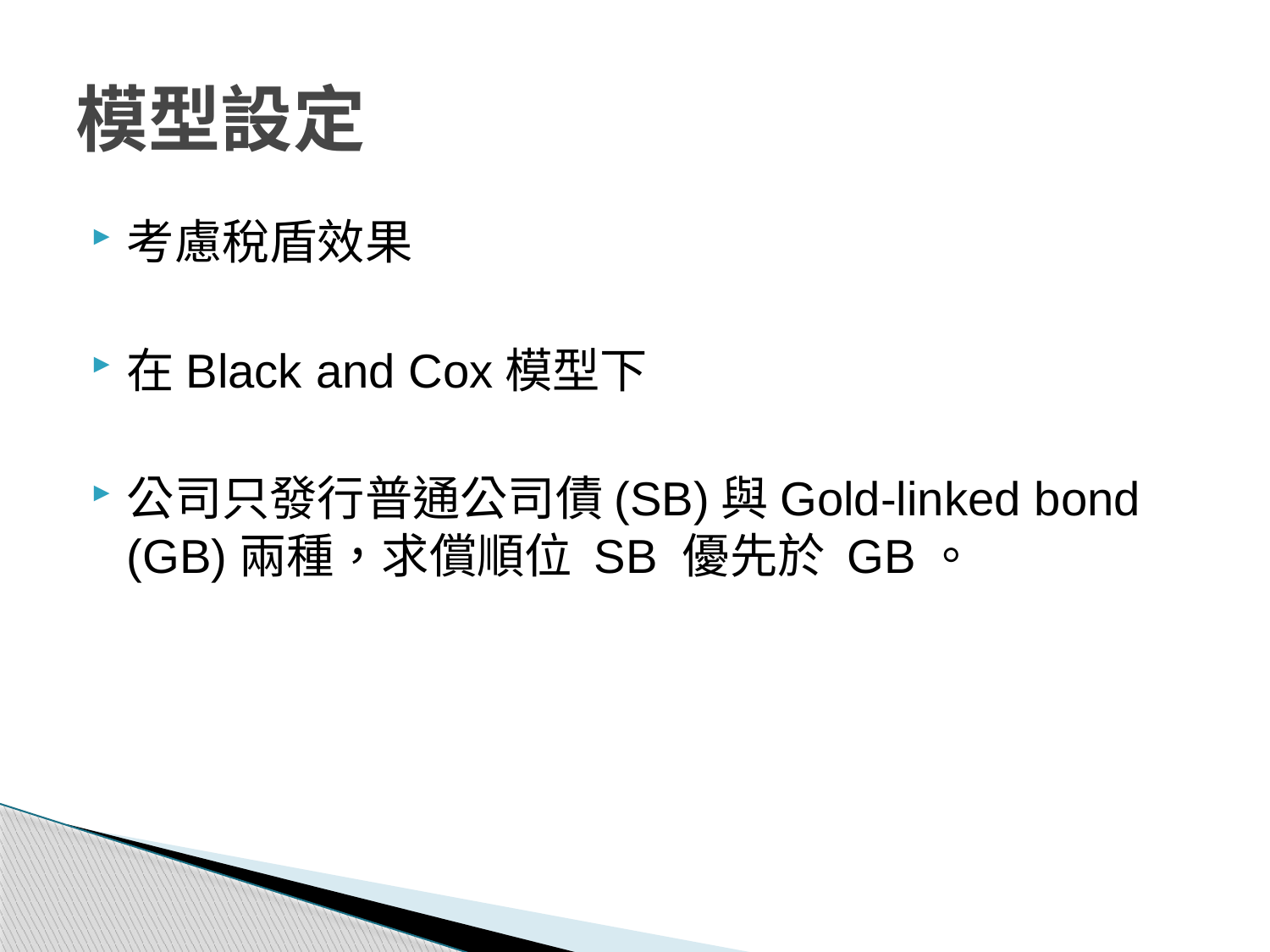

# 模型設定
考慮稅盾效果

在Black and Cox模型下

公司只發行普通公司債(SB)與Gold-linked bond (GB)兩種，求償順位 SB 優先於 GB。